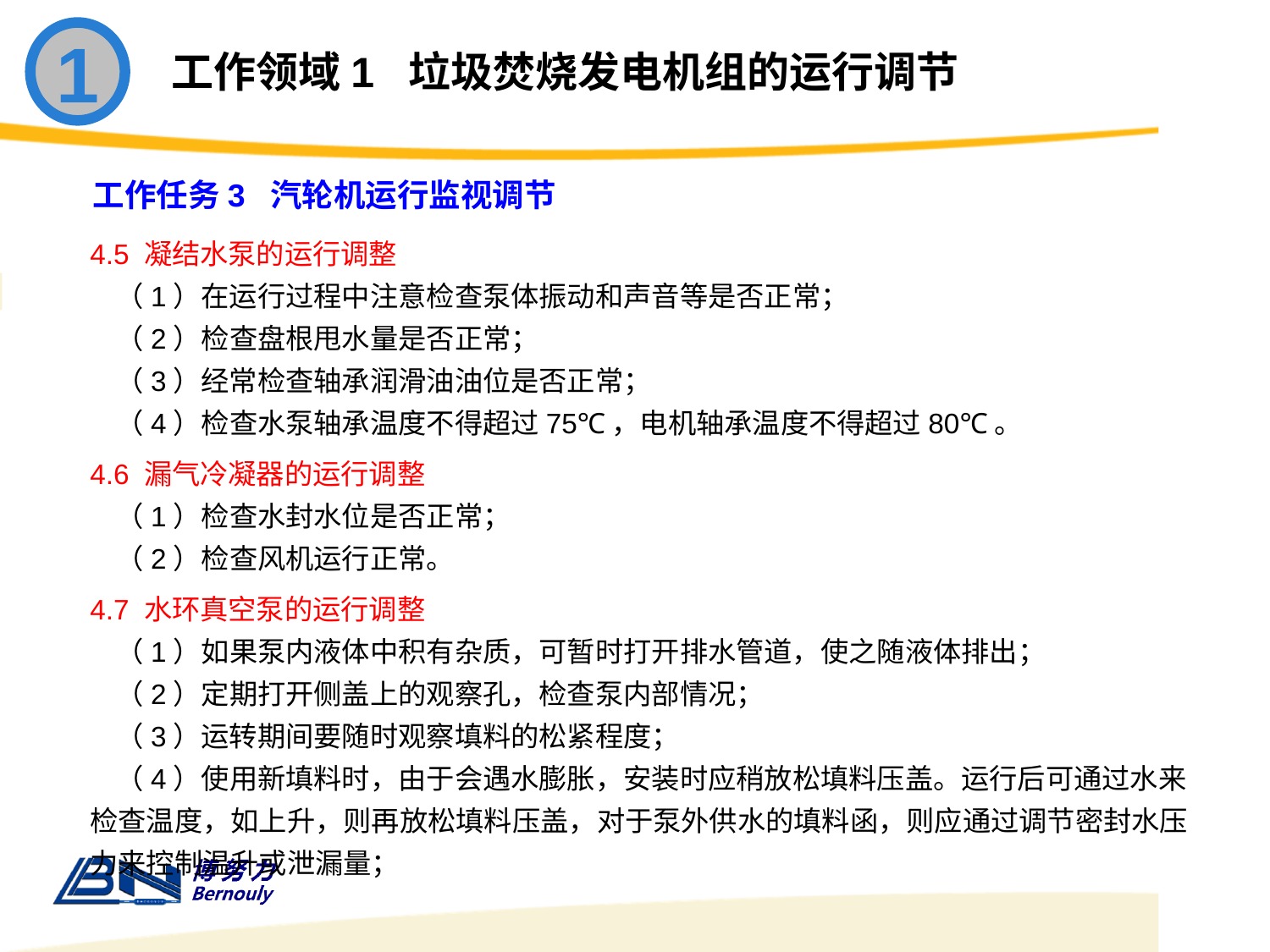

1
工作领域1  垃圾焚烧发电机组的运行调节
工作任务3  汽轮机运行监视调节
4.5 凝结水泵的运行调整
   （1）在运行过程中注意检查泵体振动和声音等是否正常；
   （2）检查盘根甩水量是否正常；
   （3）经常检查轴承润滑油油位是否正常；
   （4）检查水泵轴承温度不得超过75℃，电机轴承温度不得超过80℃。
4.6 漏气冷凝器的运行调整
   （1）检查水封水位是否正常；
   （2）检查风机运行正常。
4.7 水环真空泵的运行调整
   （1）如果泵内液体中积有杂质，可暂时打开排水管道，使之随液体排出；
   （2）定期打开侧盖上的观察孔，检查泵内部情况；
   （3）运转期间要随时观察填料的松紧程度；
   （4）使用新填料时，由于会遇水膨胀，安装时应稍放松填料压盖。运行后可通过水来检查温度，如上升，则再放松填料压盖，对于泵外供水的填料函，则应通过调节密封水压力来控制温升或泄漏量；